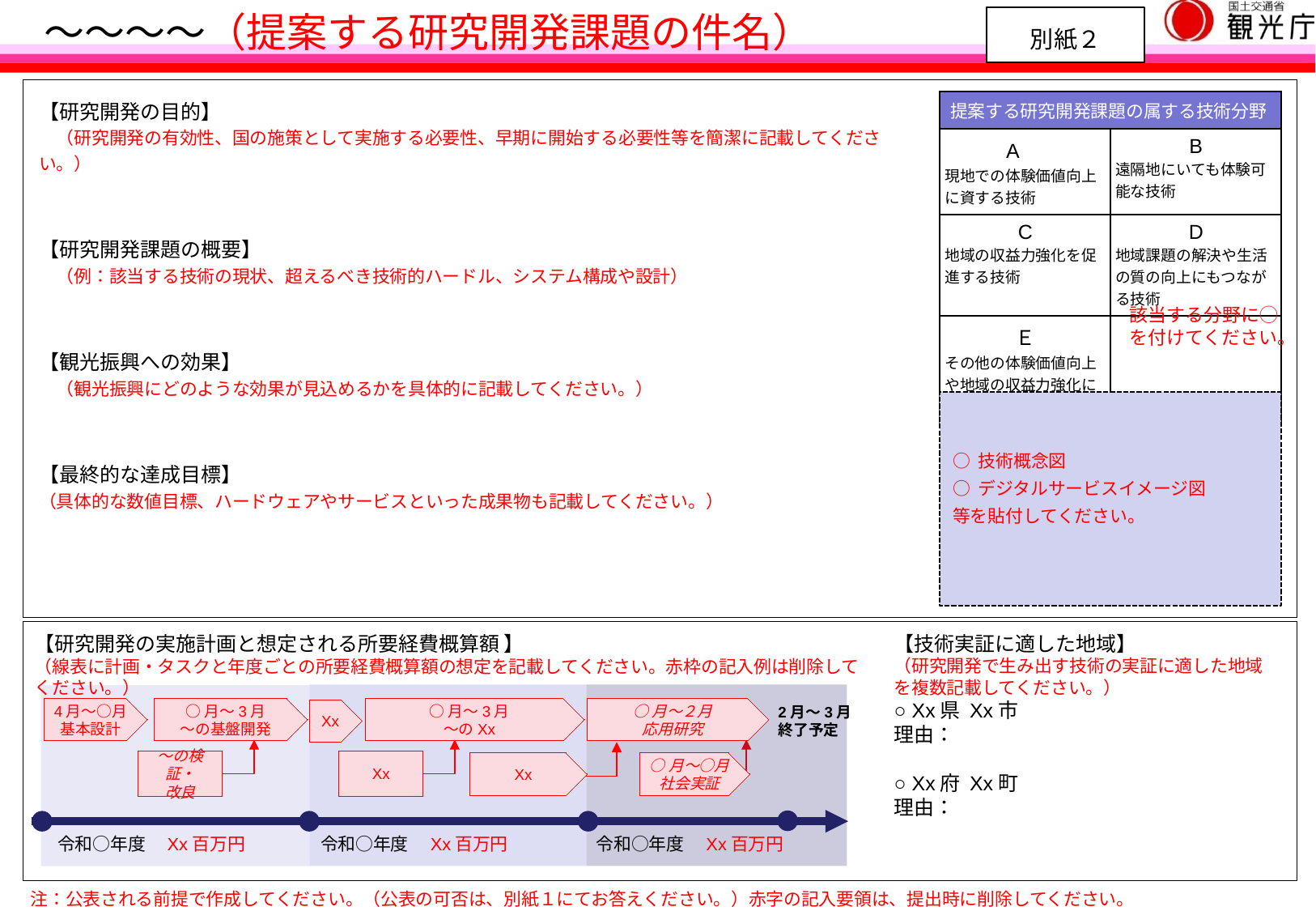

# ～〜〜～（提案する研究開発課題の件名）
別紙２

【研究開発の目的】
　（研究開発の有効性、国の施策として実施する必要性、早期に開始する必要性等を簡潔に記載してください。）

【研究開発課題の概要】
　（例：該当する技術の現状、超えるべき技術的ハードル、システム構成や設計）

【観光振興への効果】
　（観光振興にどのような効果が見込めるかを具体的に記載してください。）

【最終的な達成目標】
（具体的な数値目標、ハードウェアやサービスといった成果物も記載してください。）

| 提案する研究開発課題の属する技術分野 |  |
| --- | --- |
| A　 現地での体験価値向上に資する技術 | B 遠隔地にいても体験可能な技術 |
| C 地域の収益力強化を促進する技術 | D 地域課題の解決や生活の質の向上にもつながる技術 |
| Ｅ その他の体験価値向上や地域の収益力強化に資する技術 |  |
該当する分野に◯を付けてください。
○ 技術概念図
○ デジタルサービスイメージ図
等を貼付してください。

【技術実証に適した地域】
（研究開発で生み出す技術の実証に適した地域を複数記載してください。）
○ Xx県 Xx市
理由：

○ Xx府 Xx町
理由：
【研究開発の実施計画と想定される所要経費概算額 】
（線表に計画・タスクと年度ごとの所要経費概算額の想定を記載してください。赤枠の記入例は削除してください。）

2月〜3月
終了予定
4月〜○月
基本設計
○月〜3月
～の基盤開発
○月〜3月
～のXx
○月〜２月
応用研究
Xx
～の検証・
改良
Xx
Xx
○月～○月
社会実証

令和○年度　Xx百万円
令和○年度　Xx百万円
令和○年度　Xx百万円
注：公表される前提で作成してください。（公表の可否は、別紙１にてお答えください。）赤字の記入要領は、提出時に削除してください。